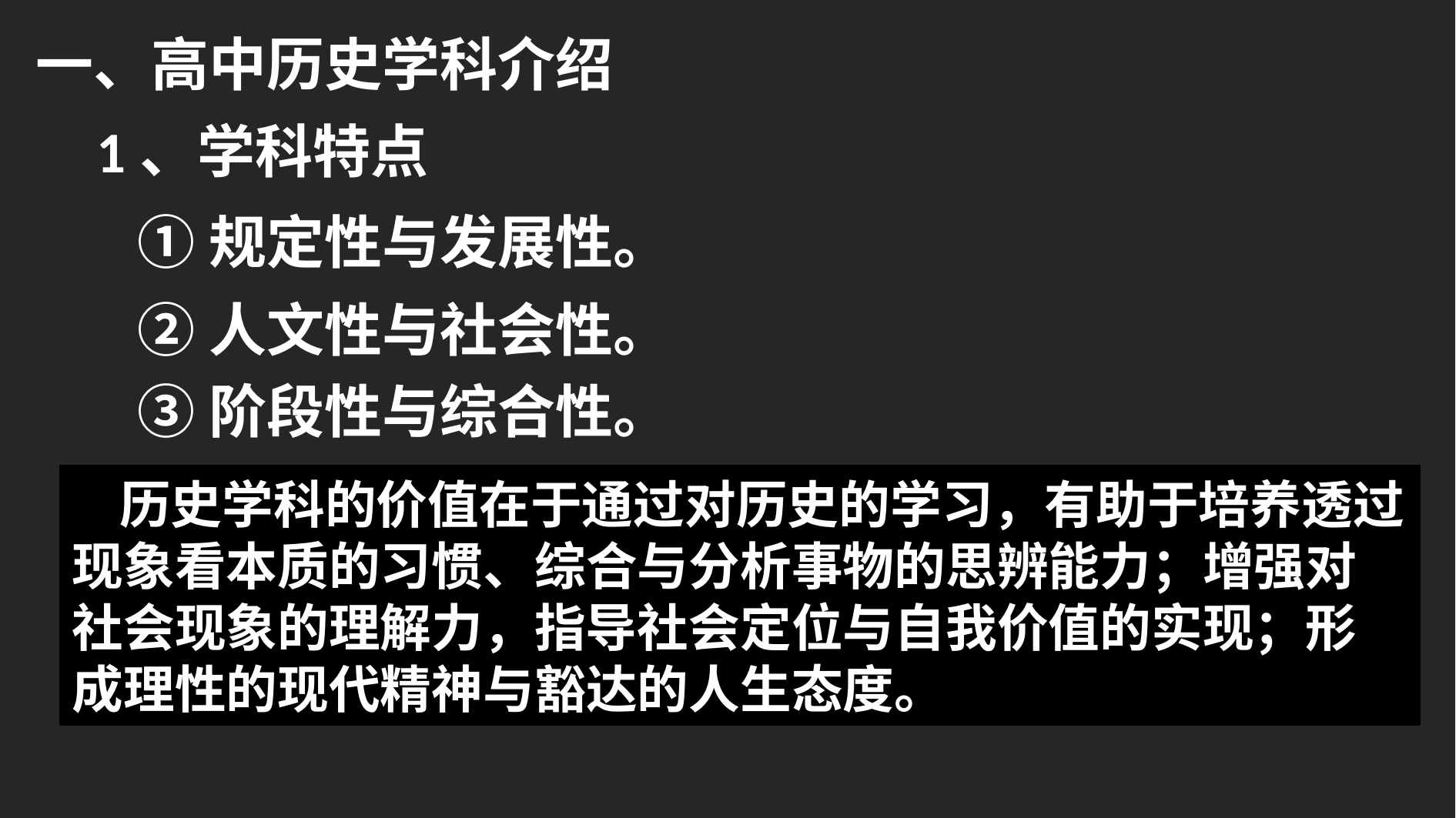

一、高中历史学科介绍
1、学科特点
①规定性与发展性。
②人文性与社会性。
③阶段性与综合性。
   历史学科的价值在于通过对历史的学习，有助于培养透过现象看本质的习惯、综合与分析事物的思辨能力；增强对社会现象的理解力，指导社会定位与自我价值的实现；形成理性的现代精神与豁达的人生态度。